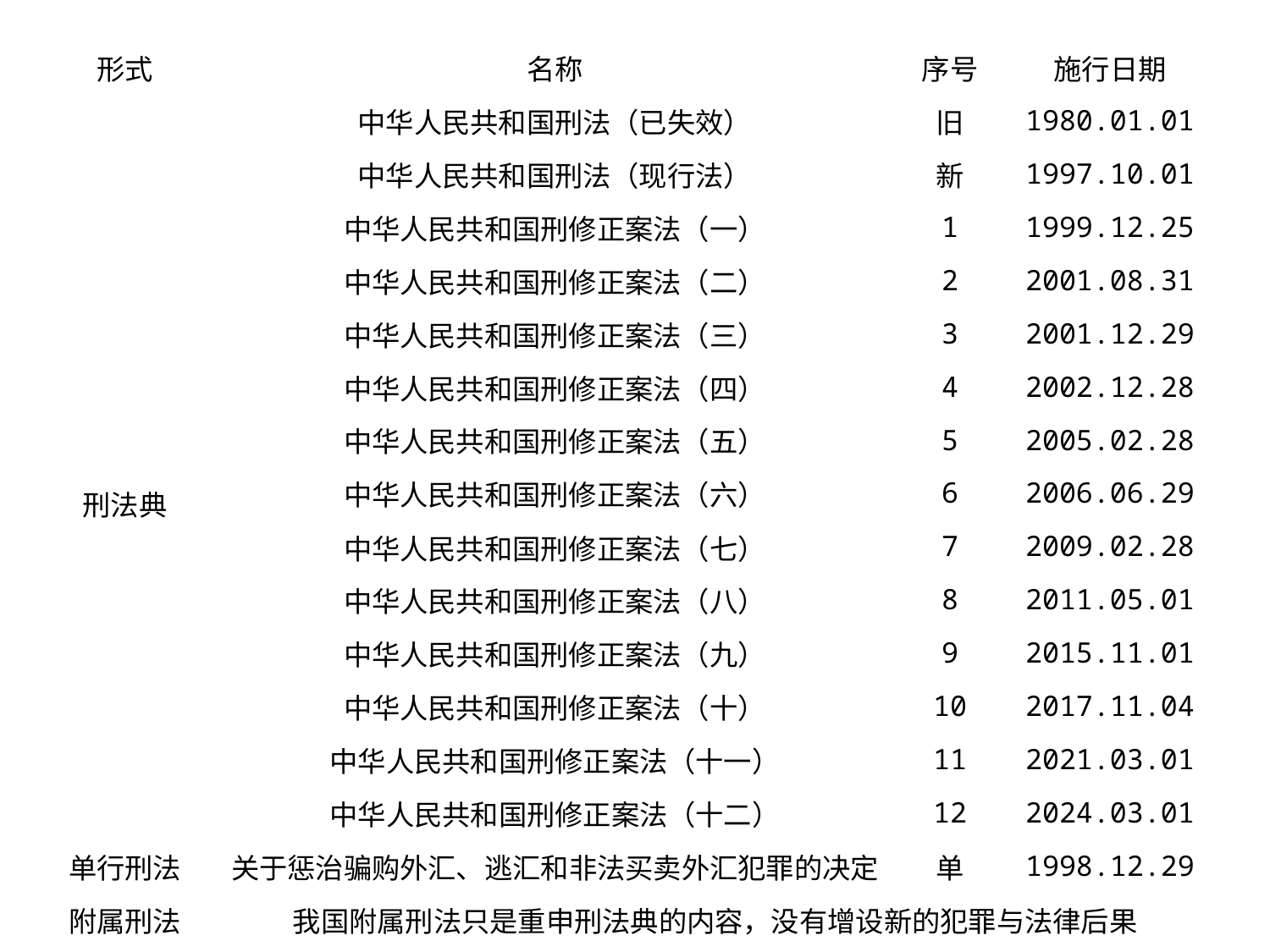

| 形式 | 名称 | 序号 | 施行日期 |
| --- | --- | --- | --- |
| 刑法典 | 中华人民共和国刑法（已失效） | 旧 | 1980.01.01 |
|  | 中华人民共和国刑法（现行法） | 新 | 1997.10.01 |
|  | 中华人民共和国刑修正案法（一） | 1 | 1999.12.25 |
|  | 中华人民共和国刑修正案法（二） | 2 | 2001.08.31 |
|  | 中华人民共和国刑修正案法（三） | 3 | 2001.12.29 |
|  | 中华人民共和国刑修正案法（四） | 4 | 2002.12.28 |
|  | 中华人民共和国刑修正案法（五） | 5 | 2005.02.28 |
|  | 中华人民共和国刑修正案法（六） | 6 | 2006.06.29 |
|  | 中华人民共和国刑修正案法（七） | 7 | 2009.02.28 |
|  | 中华人民共和国刑修正案法（八） | 8 | 2011.05.01 |
|  | 中华人民共和国刑修正案法（九） | 9 | 2015.11.01 |
|  | 中华人民共和国刑修正案法（十） | 10 | 2017.11.04 |
|  | 中华人民共和国刑修正案法（十一） | 11 | 2021.03.01 |
|  | 中华人民共和国刑修正案法（十二） | 12 | 2024.03.01 |
| 单行刑法 | 关于惩治骗购外汇、逃汇和非法买卖外汇犯罪的决定 | 单 | 1998.12.29 |
| 附属刑法 | 我国附属刑法只是重申刑法典的内容，没有增设新的犯罪与法律后果 |  |  |